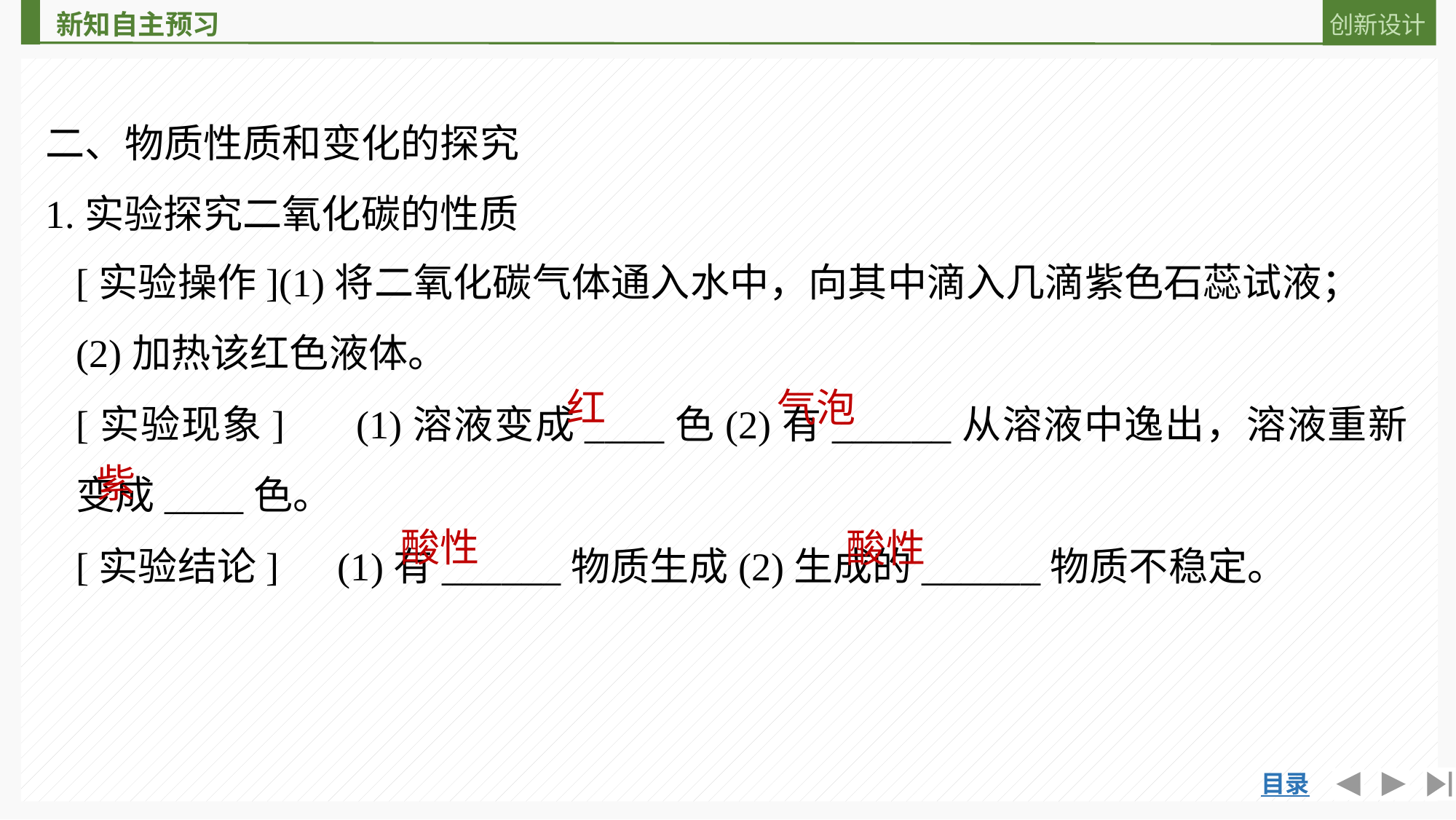

二、物质性质和变化的探究
1.实验探究二氧化碳的性质
[实验操作](1)将二氧化碳气体通入水中，向其中滴入几滴紫色石蕊试液；
(2)加热该红色液体。
[实验现象]　 (1)溶液变成____色(2)有______从溶液中逸出，溶液重新变成____色。
[实验结论]　(1)有______物质生成(2)生成的______物质不稳定。
红
气泡
紫
酸性
酸性